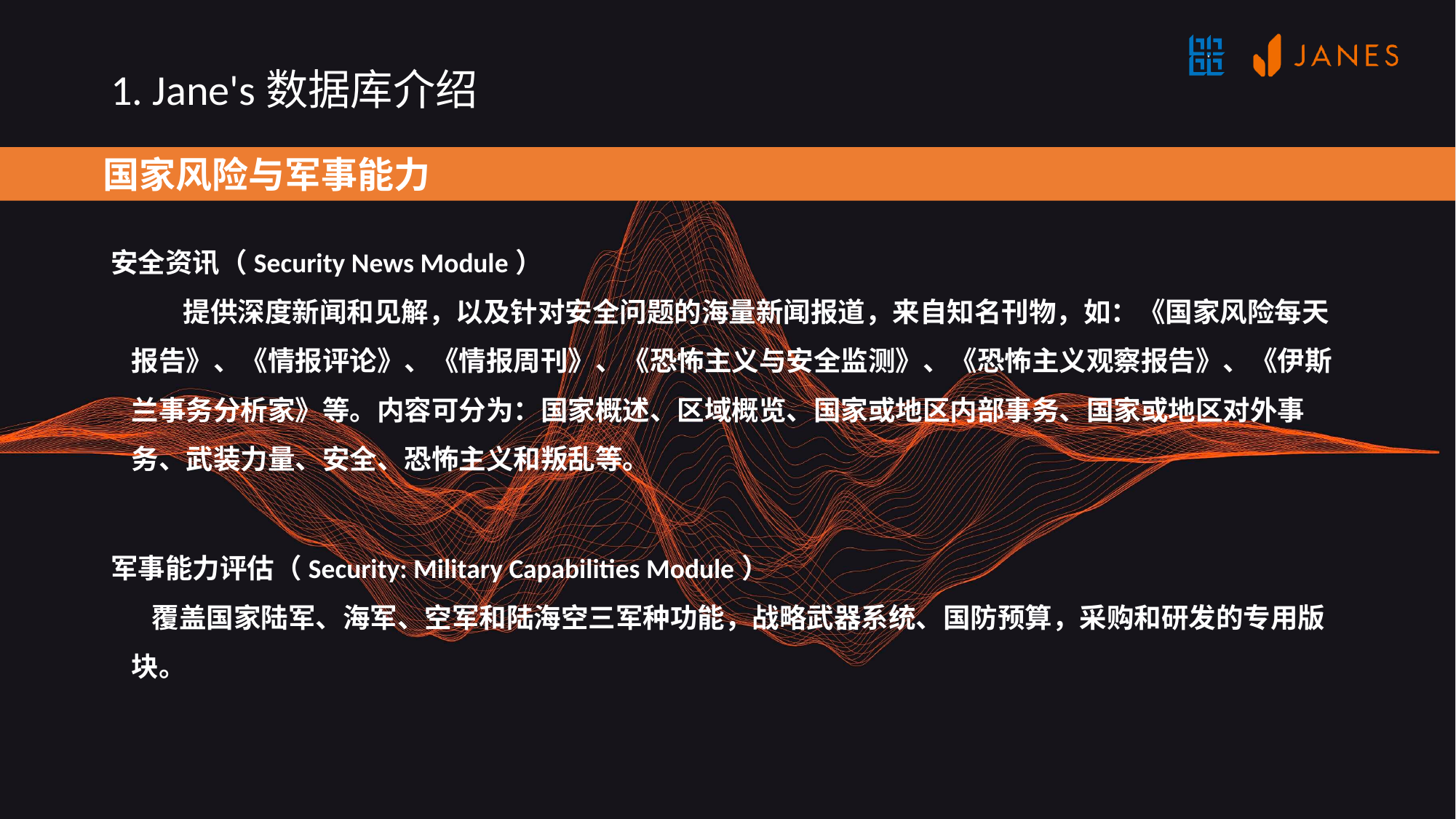

# 1. Jane's数据库介绍
     国家风险与军事能力
安全资讯（Security News Module）
    提供深度新闻和见解，以及针对安全问题的海量新闻报道，来自知名刊物，如：《国家风险每天报告》、《情报评论》、《情报周刊》、《恐怖主义与安全监测》、《恐怖主义观察报告》、《伊斯兰事务分析家》等。内容可分为：国家概述、区域概览、国家或地区内部事务、国家或地区对外事务、武装力量、安全、恐怖主义和叛乱等。

军事能力评估（Security: Military Capabilities Module）
覆盖国家陆军、海军、空军和陆海空三军种功能，战略武器系统、国防预算，采购和研发的专用版块。